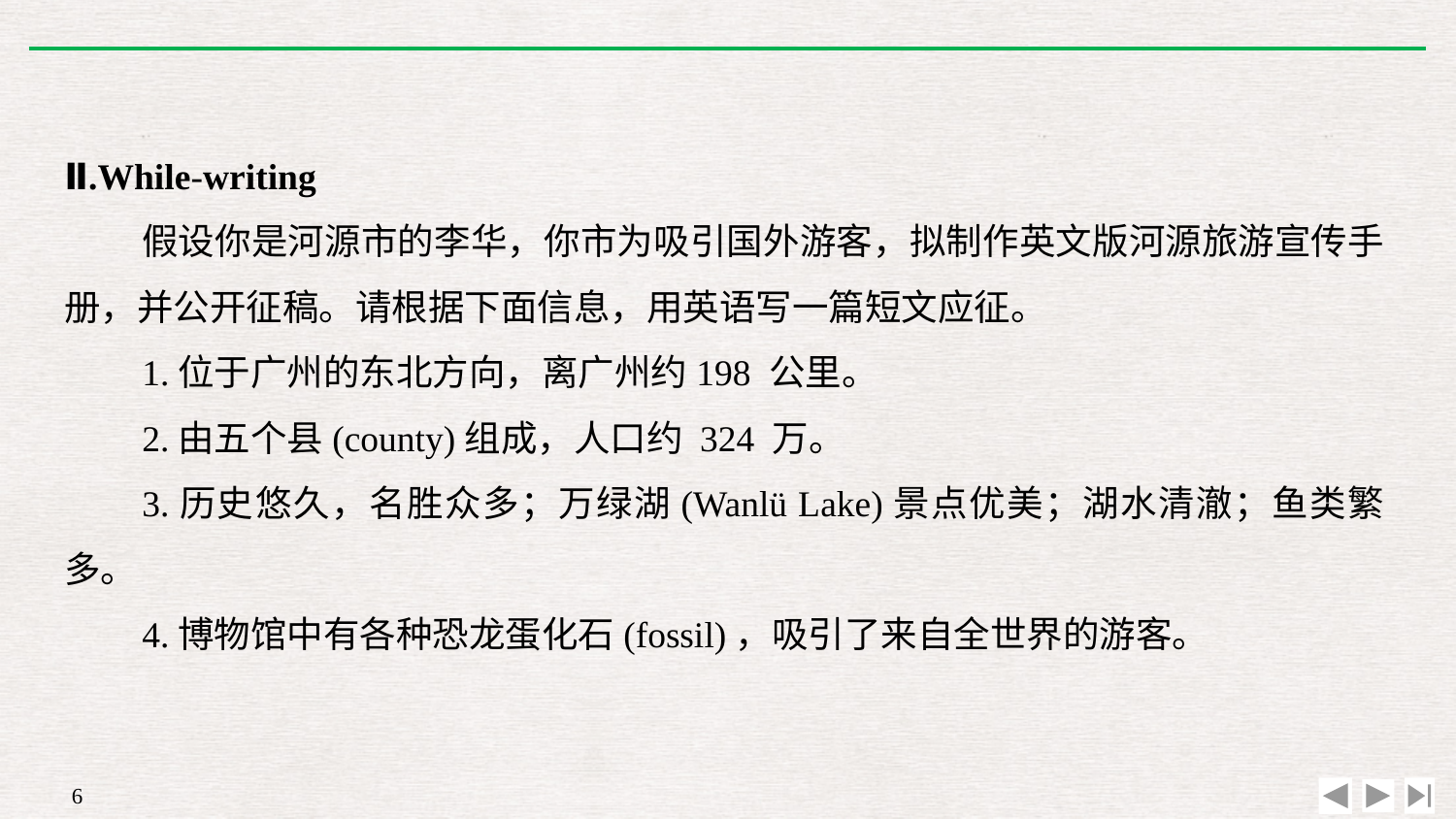

Ⅱ.While-writing
假设你是河源市的李华，你市为吸引国外游客，拟制作英文版河源旅游宣传手册，并公开征稿。请根据下面信息，用英语写一篇短文应征。
1.位于广州的东北方向，离广州约198 公里。
2.由五个县(county)组成，人口约 324 万。
3.历史悠久，名胜众多；万绿湖(Wanlü Lake)景点优美；湖水清澈；鱼类繁多。
4.博物馆中有各种恐龙蛋化石(fossil)，吸引了来自全世界的游客。